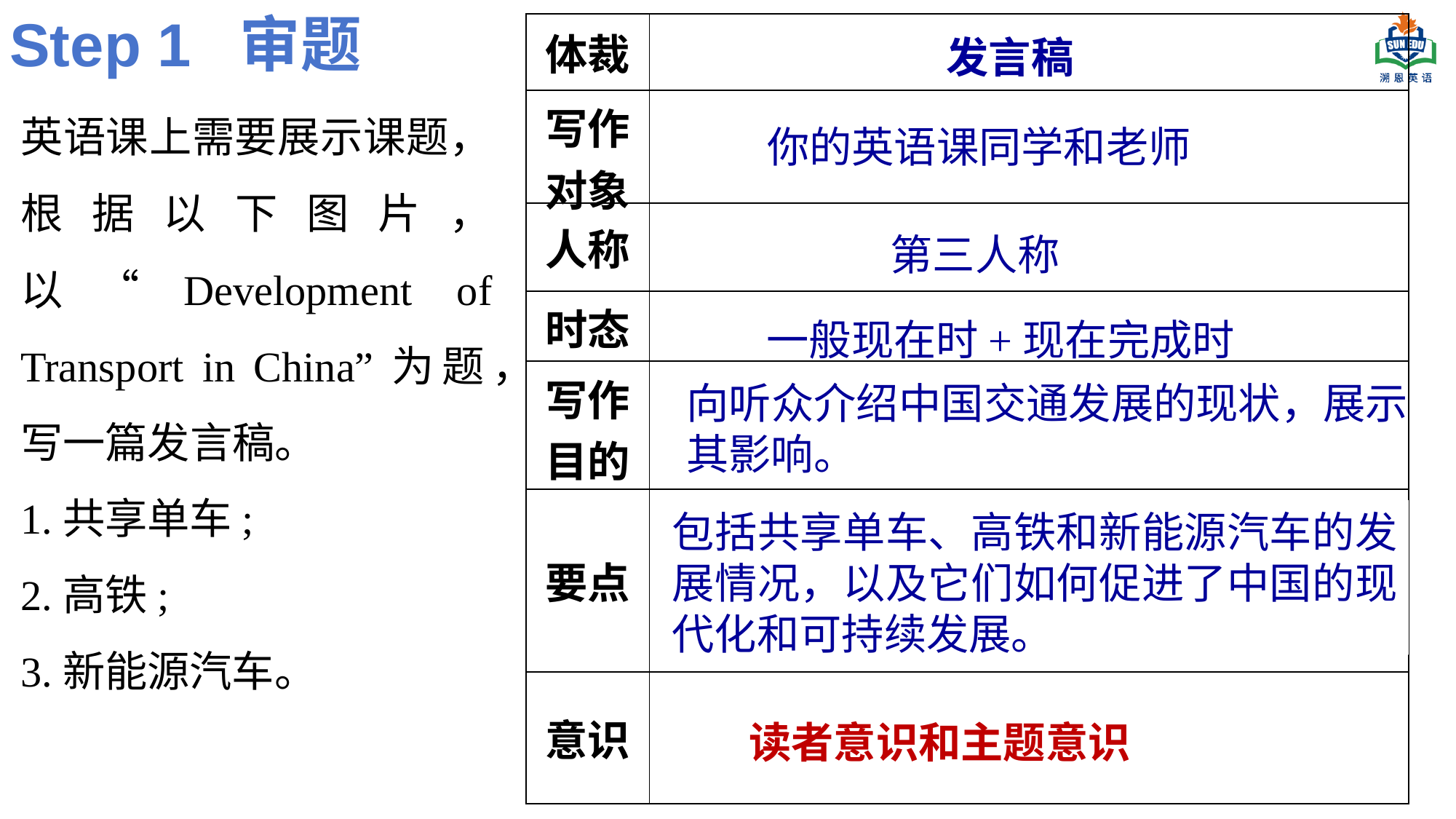

Step 1  审题
| 体裁 |  |
| --- | --- |
| 写作对象 |  |
| 人称 |  |
| 时态 |  |
| 写作目的 |  |
| 要点 |  |
| 意识 |  |
发言稿
英语课上需要展示课题，根据以下图片，以“Development of Transport in China”为题，写一篇发言稿。
1.共享单车;
2.高铁;
3.新能源汽车。

你的英语课同学和老师
第三人称
一般现在时+现在完成时
向听众介绍中国交通发展的现状，展示其影响。
包括共享单车、高铁和新能源汽车的发展情况，以及它们如何促进了中国的现代化和可持续发展。
读者意识和主题意识